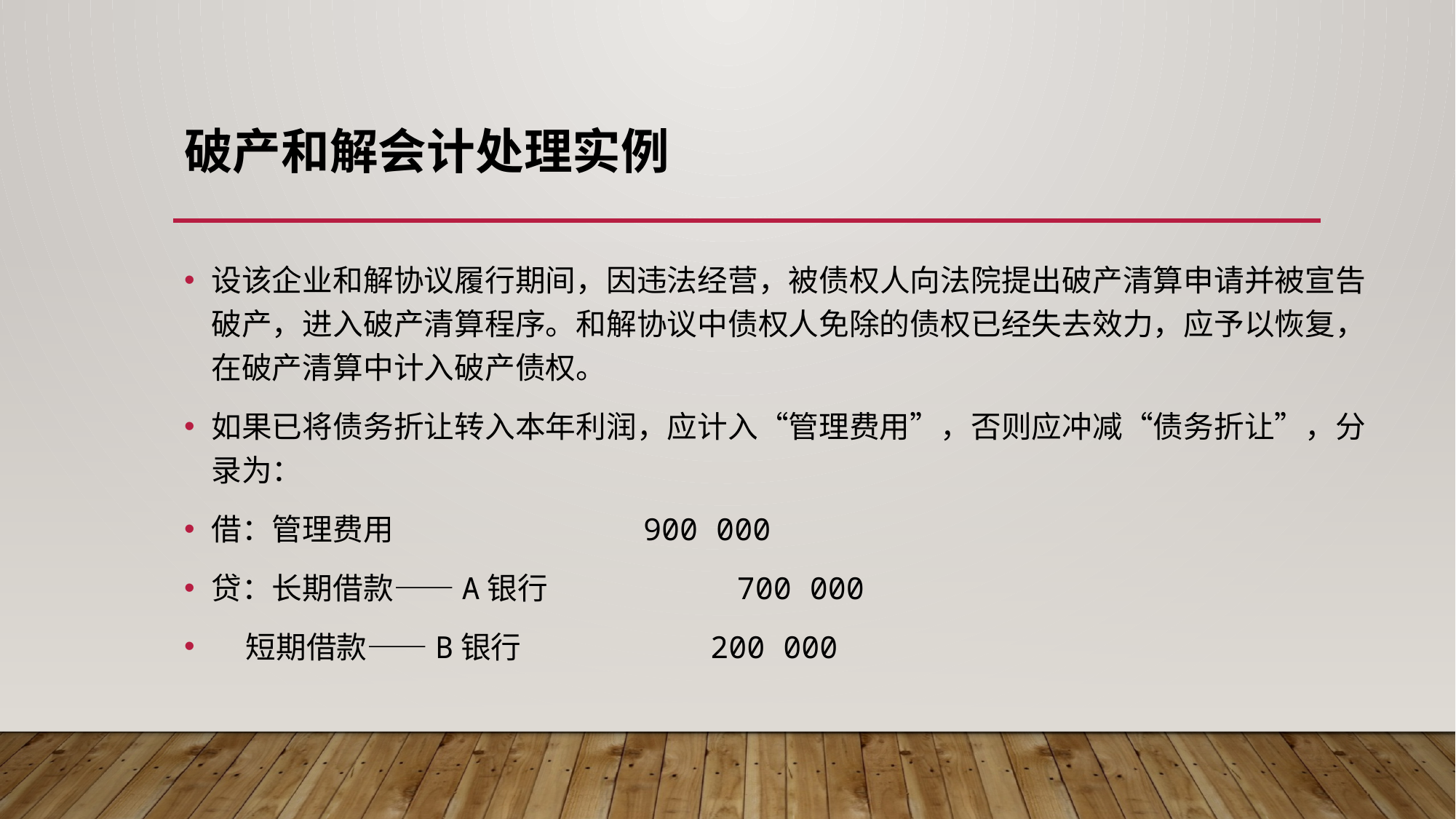

# 破产和解会计处理实例
设该企业和解协议履行期间，因违法经营，被债权人向法院提出破产清算申请并被宣告破产，进入破产清算程序。和解协议中债权人免除的债权已经失去效力，应予以恢复，在破产清算中计入破产债权。
如果已将债务折让转入本年利润，应计入“管理费用”，否则应冲减“债务折让”，分录为：
借：管理费用                                    900 000
贷：长期借款——A银行                           700 000
    短期借款——B银行                           200 000